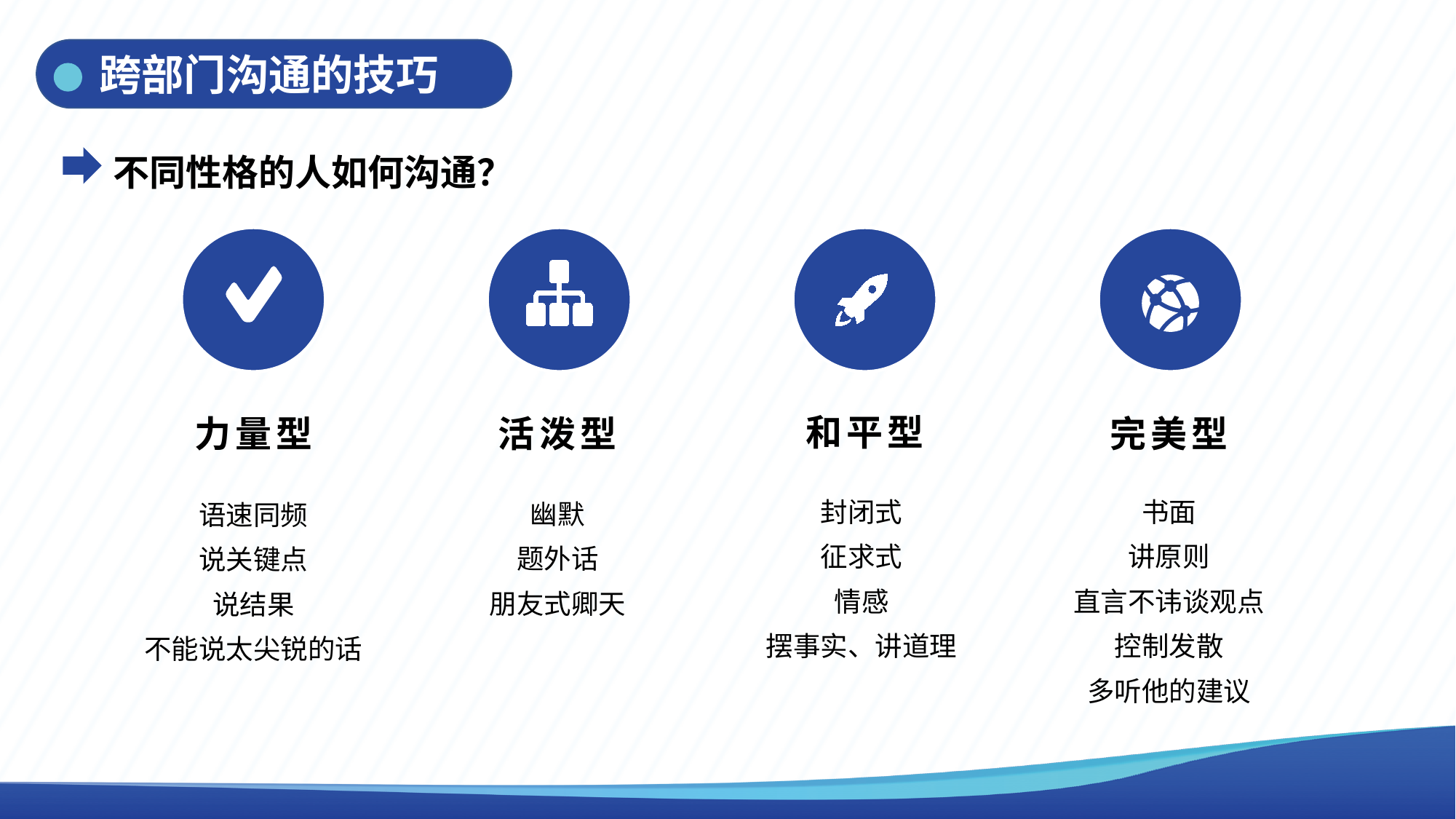

跨部门沟通的技巧

不同性格的人如何沟通？

和平型
完美型
活泼型
力量型
书面
讲原则
直言不讳谈观点
控制发散
多听他的建议
封闭式
征求式
情感
摆事实、讲道理
幽默
题外话
朋友式卿天
语速同频
说关键点
说结果
不能说太尖锐的话